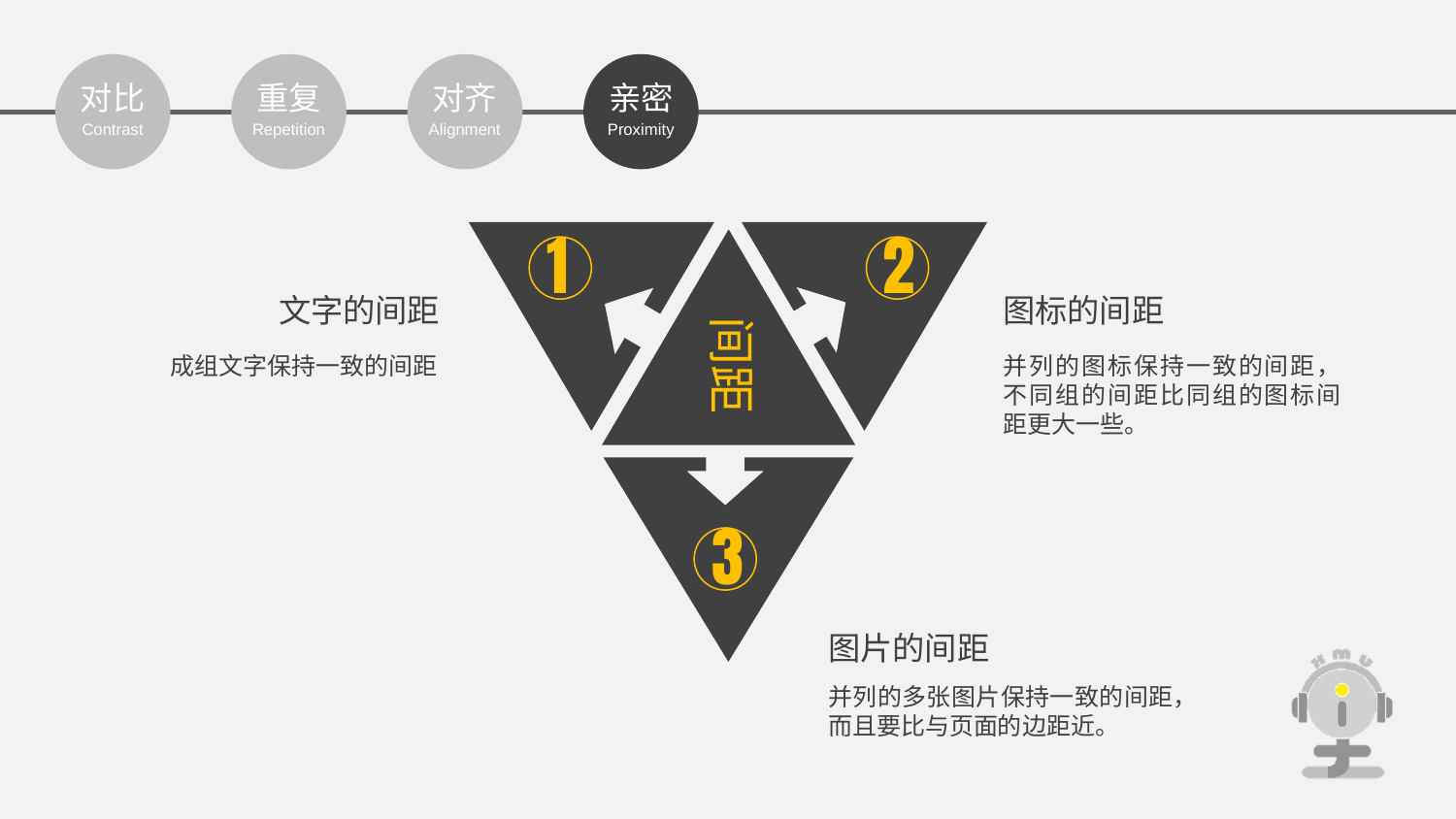

对比
Contrast

对齐
Alignment

亲密
Proximity
重复
Repetition

1

2

文字的间距
图标的间距
间距
成组文字保持一致的间距
并列的图标保持一致的间距，不同组的间距比同组的图标间距更大一些。

3

图片的间距
并列的多张图片保持一致的间距，而且要比与页面的边距近。